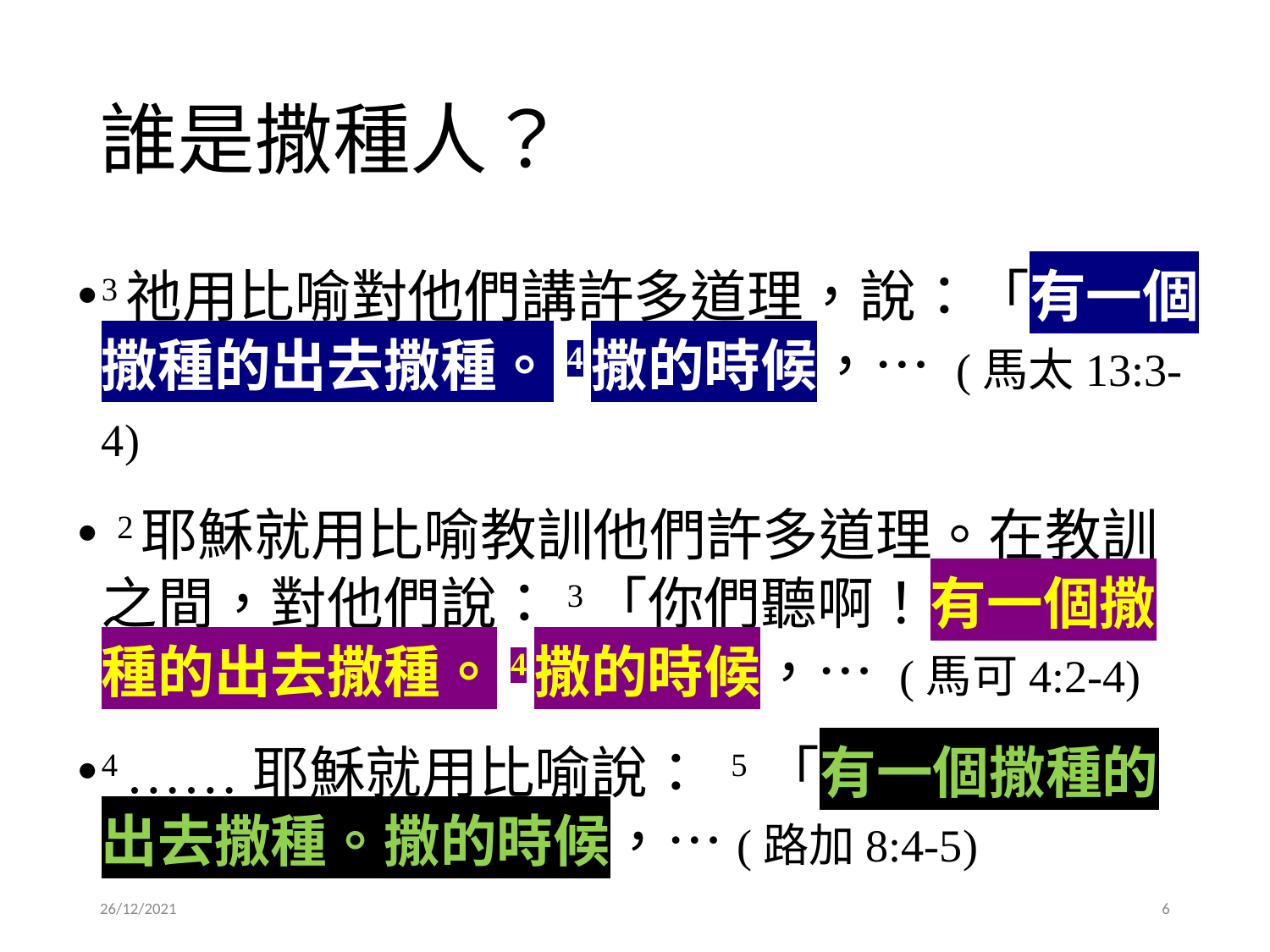

# 誰是撒種人？
3祂用比喻對他們講許多道理，說：「有一個撒種的出去撒種。4撒的時候，… (馬太13:3-4)
 2耶穌就用比喻教訓他們許多道理。在教訓之間，對他們說：3「你們聽啊！有一個撒種的出去撒種。4撒的時候，… (馬可4:2-4)
4 ……耶穌就用比喻說： 5 「有一個撒種的出去撒種。撒的時候，…(路加8:4-5)
26/12/2021

6